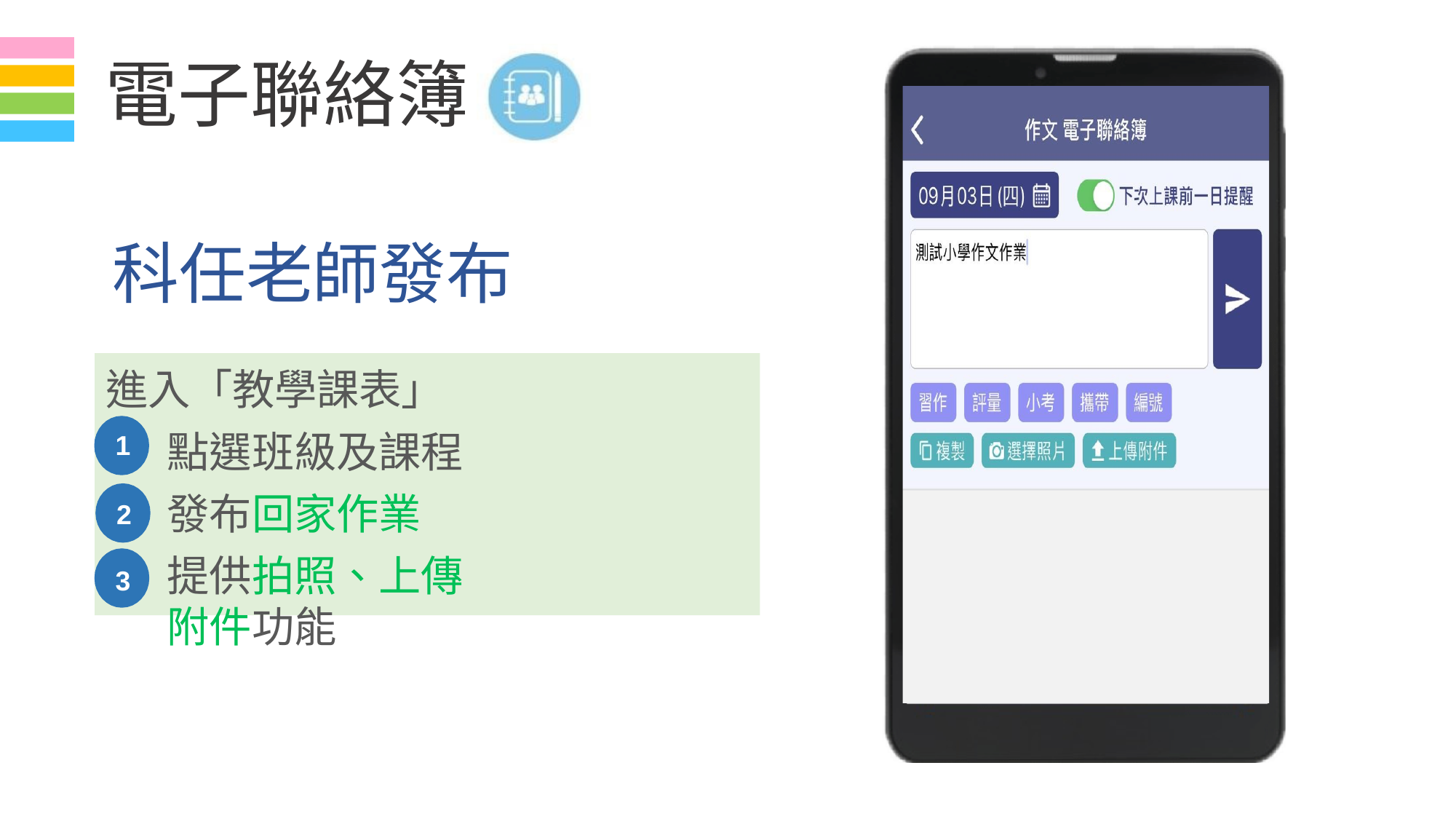

# 電子聯絡簿
科任老師發布

進入「教學課表」
點選班級及課程 發布回家作業
提供拍照、上傳附件功能

1.
1

2

3
2.
3.